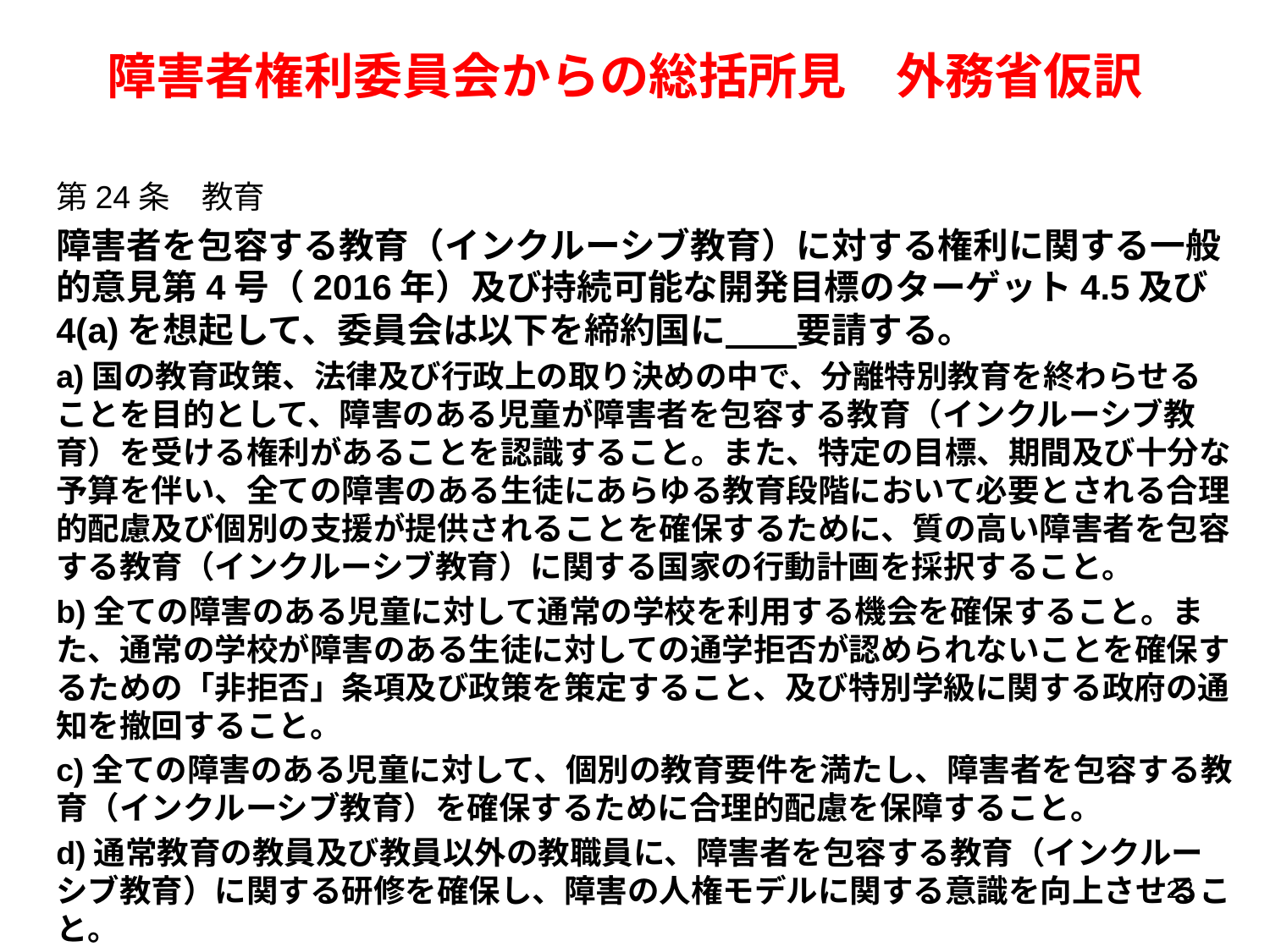

障害者権利委員会からの総括所見　外務省仮訳
第24条　教育
障害者を包容する教育（インクルーシブ教育）に対する権利に関する一般的意見第4号（2016年）及び持続可能な開発目標のターゲット4.5及び4(a)を想起して、委員会は以下を締約国に　　要請する。
a)国の教育政策、法律及び行政上の取り決めの中で、分離特別教育を終わらせることを目的として、障害のある児童が障害者を包容する教育（インクルーシブ教育）を受ける権利があることを認識すること。また、特定の目標、期間及び十分な予算を伴い、全ての障害のある生徒にあらゆる教育段階において必要とされる合理的配慮及び個別の支援が提供されることを確保するために、質の高い障害者を包容する教育（インクルーシブ教育）に関する国家の行動計画を採択すること。
b)全ての障害のある児童に対して通常の学校を利用する機会を確保すること。また、通常の学校が障害のある生徒に対しての通学拒否が認められないことを確保するための「非拒否」条項及び政策を策定すること、及び特別学級に関する政府の通知を撤回すること。
c)全ての障害のある児童に対して、個別の教育要件を満たし、障害者を包容する教育（インクルーシブ教育）を確保するために合理的配慮を保障すること。
d)通常教育の教員及び教員以外の教職員に、障害者を包容する教育（インクルーシブ教育）に関する研修を確保し、障害の人権モデルに関する意識を向上させること。

23